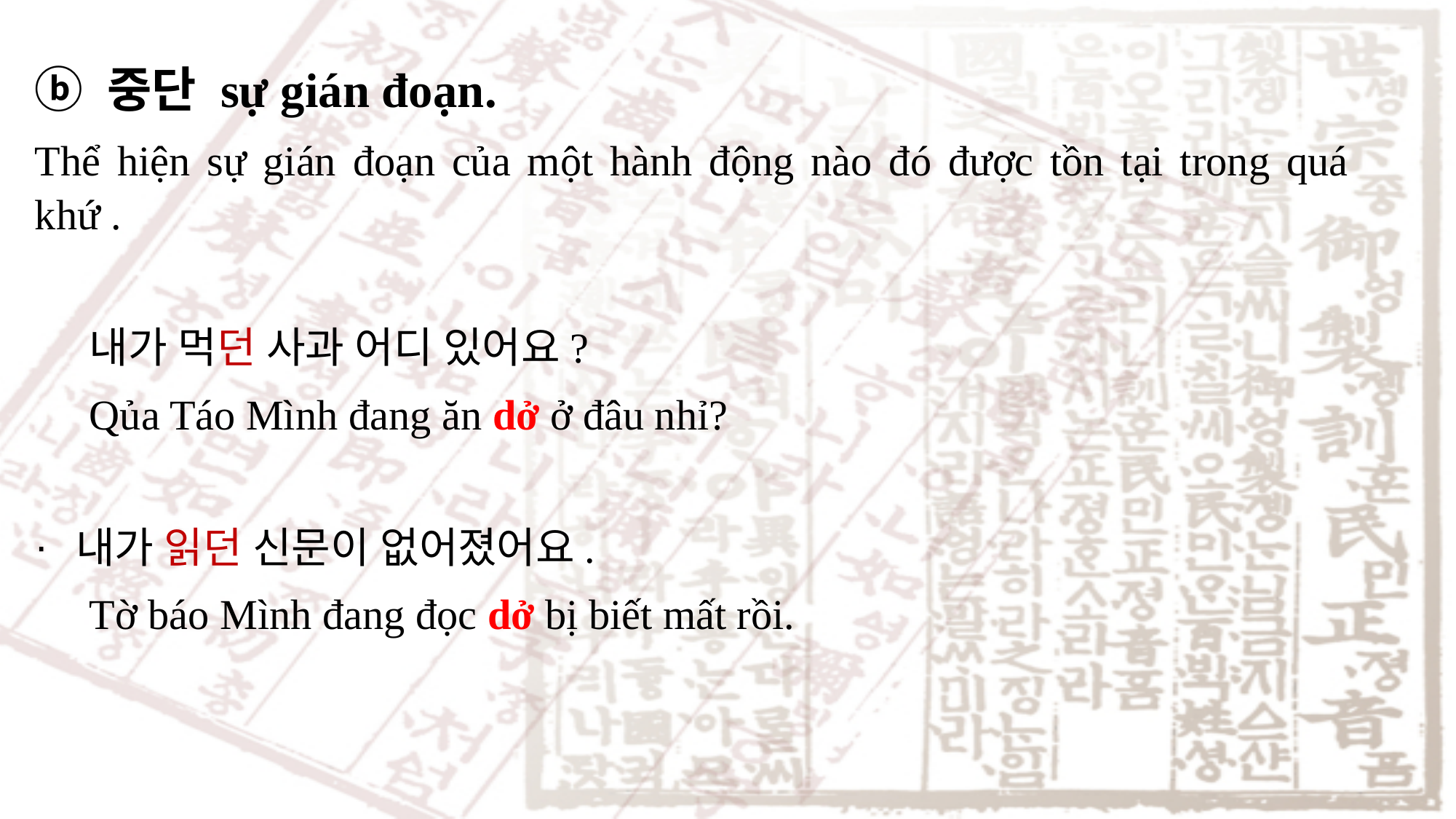

ⓑ 중단 sự gián đoạn.
Thể hiện sự gián đoạn của một hành động nào đó được tồn tại trong quá khứ .

내가 먹던 사과 어디 있어요?
Qủa Táo Mình đang ăn dở ở đâu nhỉ?

내가 읽던 신문이 없어졌어요.
Tờ báo Mình đang đọc dở bị biết mất rồi.